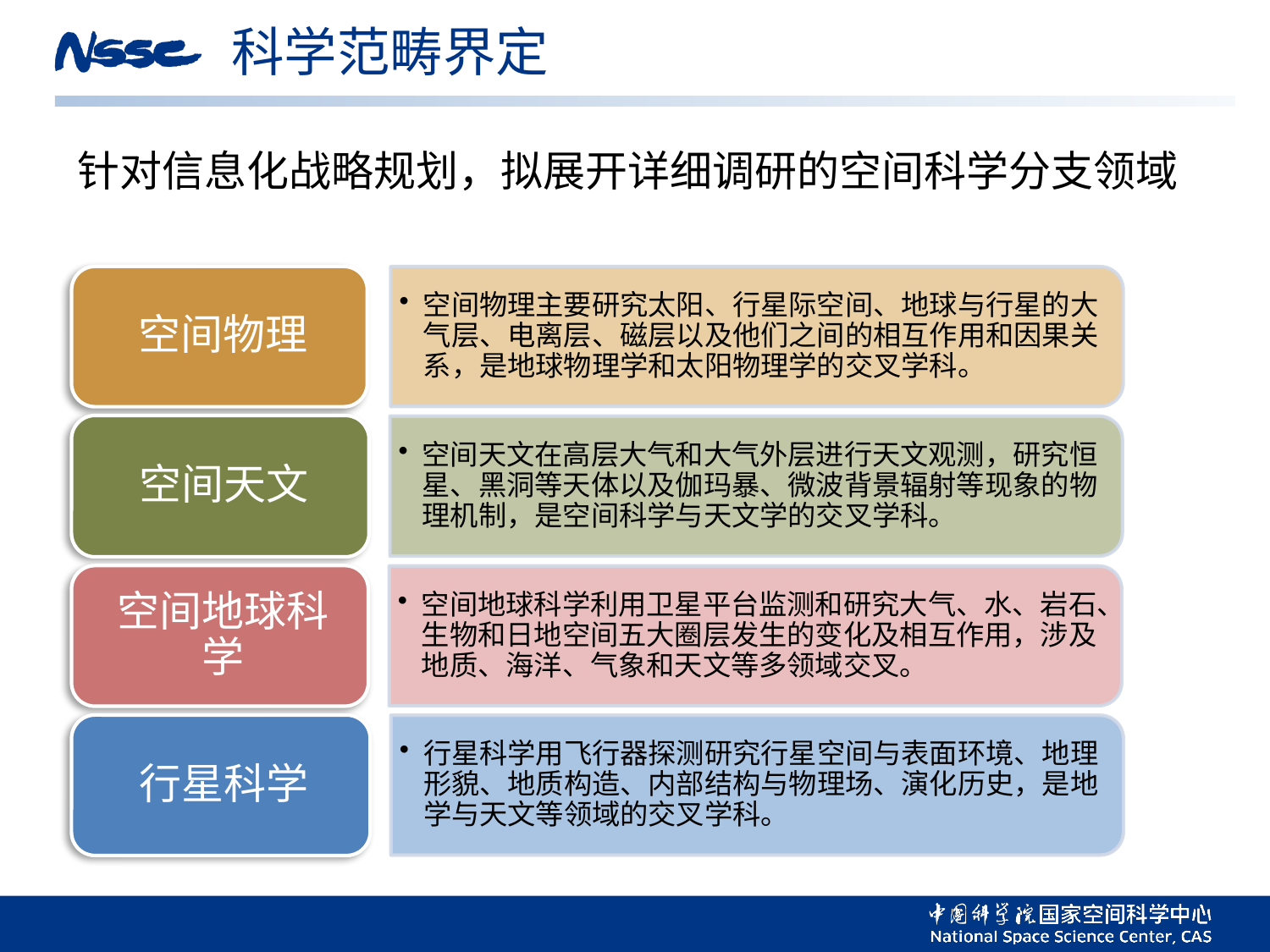

科学范畴界定

 针对信息化战略规划，拟展开详细调研的空间科学分支领域
空间物理主要研究太阳、行星际空间、地球与行星的大气层、电离层、磁层以及他们之间的相互作用和因果关系，是地球物理学和太阳物理学的交叉学科。
空间物理
空间天文在高层大气和大气外层进行天文观测，研究恒星、黑洞等天体以及伽玛暴、微波背景辐射等现象的物理机制，是空间科学与天文学的交叉学科。
空间天文
空间地球科学利用卫星平台监测和研究大气、水、岩石、生物和日地空间五大圈层发生的变化及相互作用，涉及地质、海洋、气象和天文等多领域交叉。
空间地球科学
行星科学用飞行器探测研究行星空间与表面环境、地理形貌、地质构造、内部结构与物理场、演化历史，是地学与天文等领域的交叉学科。
行星科学